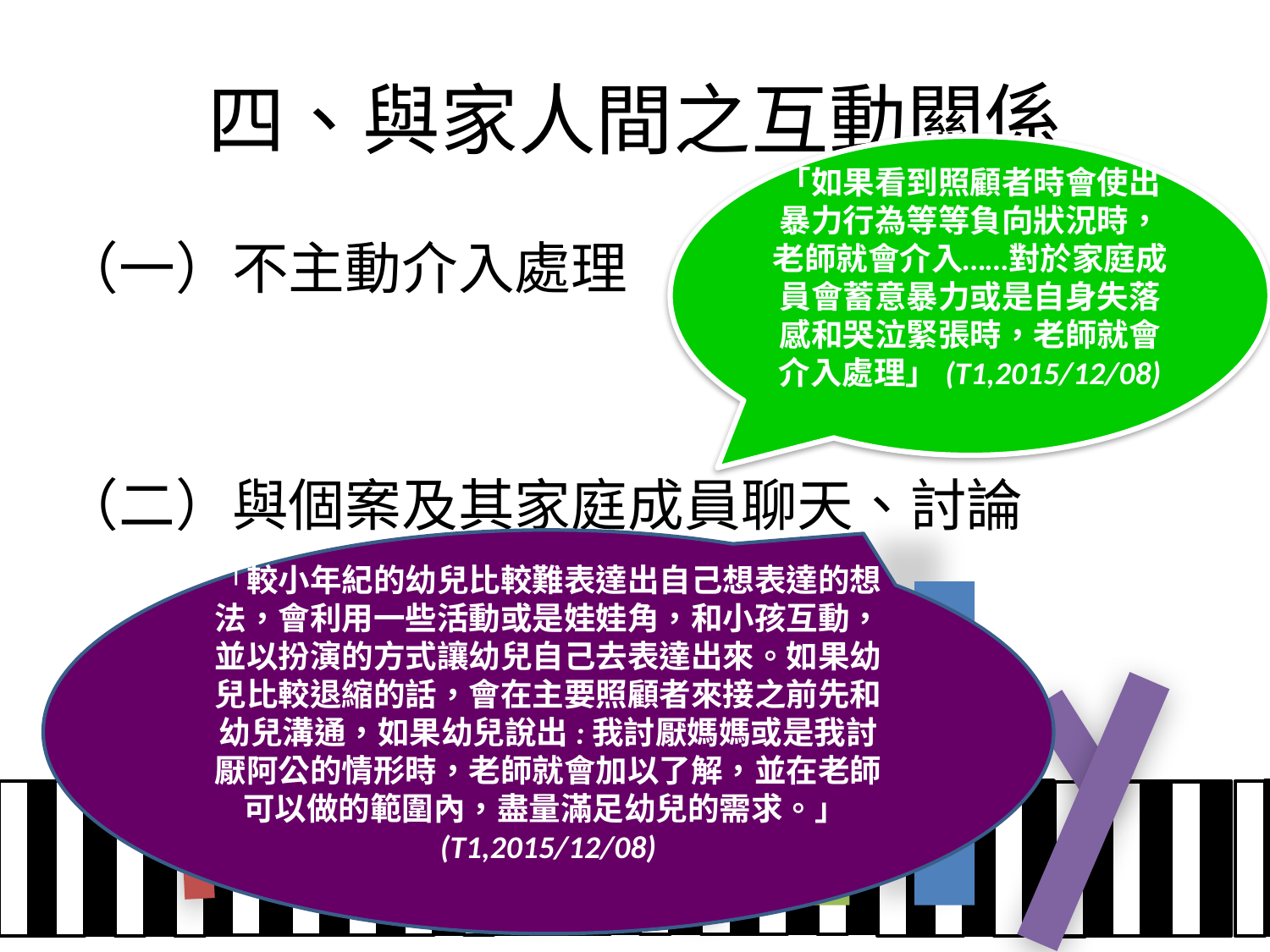

# 四、與家人間之互動關係
「如果看到照顧者時會使出暴力行為等等負向狀況時，老師就會介入……對於家庭成員會蓄意暴力或是自身失落感和哭泣緊張時，老師就會介入處理」(T1,2015/12/08)

（一）不主動介入處理

（二）與個案及其家庭成員聊天、討論

「較小年紀的幼兒比較難表達出自己想表達的想法，會利用一些活動或是娃娃角，和小孩互動，並以扮演的方式讓幼兒自己去表達出來。如果幼兒比較退縮的話，會在主要照顧者來接之前先和幼兒溝通，如果幼兒說出:我討厭媽媽或是我討厭阿公的情形時，老師就會加以了解，並在老師可以做的範圍內，盡量滿足幼兒的需求。」(T1,2015/12/08)

2016/1/11